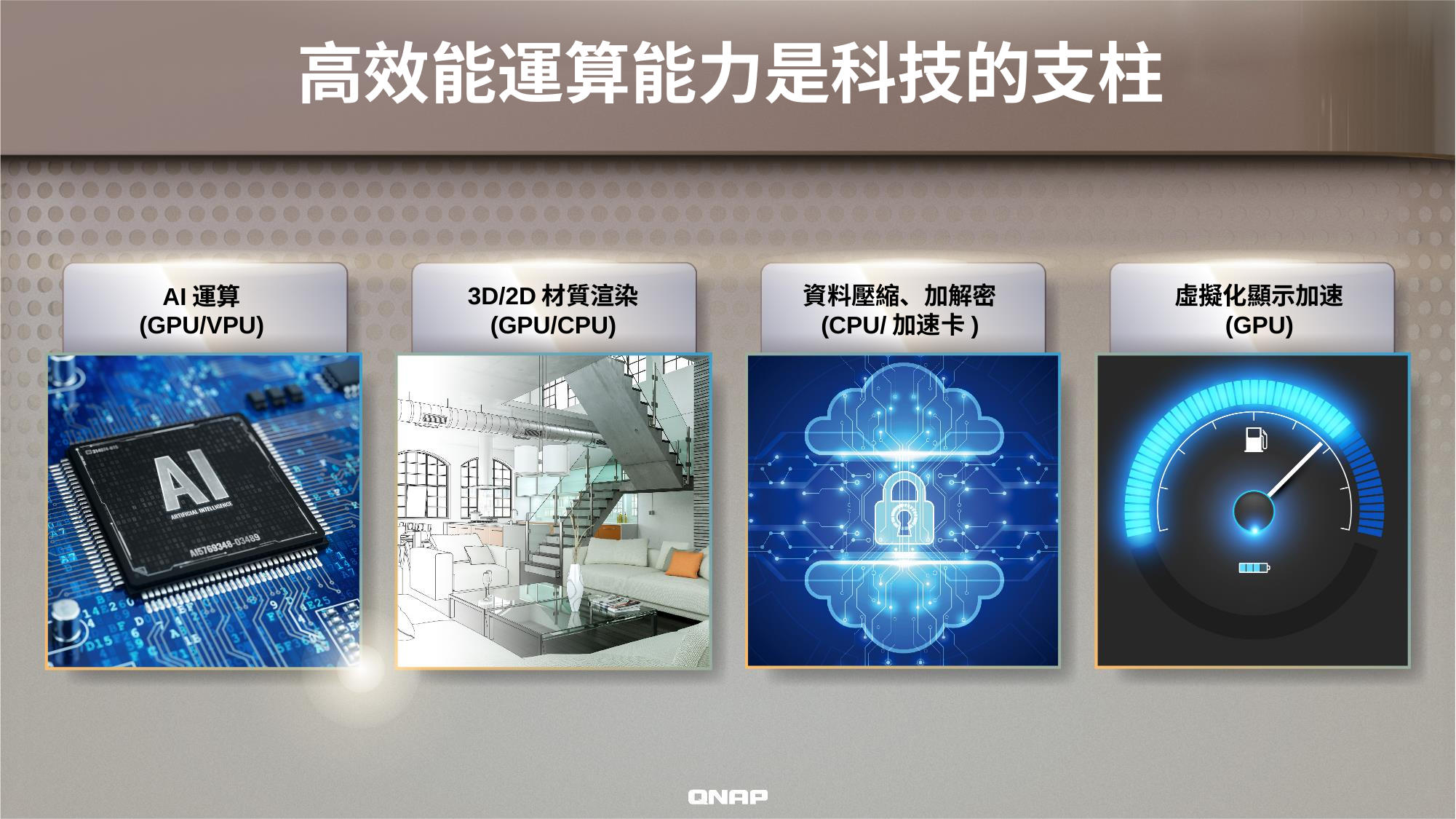

# 高效能運算能力是科技的支柱
資料壓縮、加解密
(CPU/加速卡)
虛擬化顯示加速
(GPU)
3D/2D材質渲染
(GPU/CPU)
AI運算
(GPU/VPU)